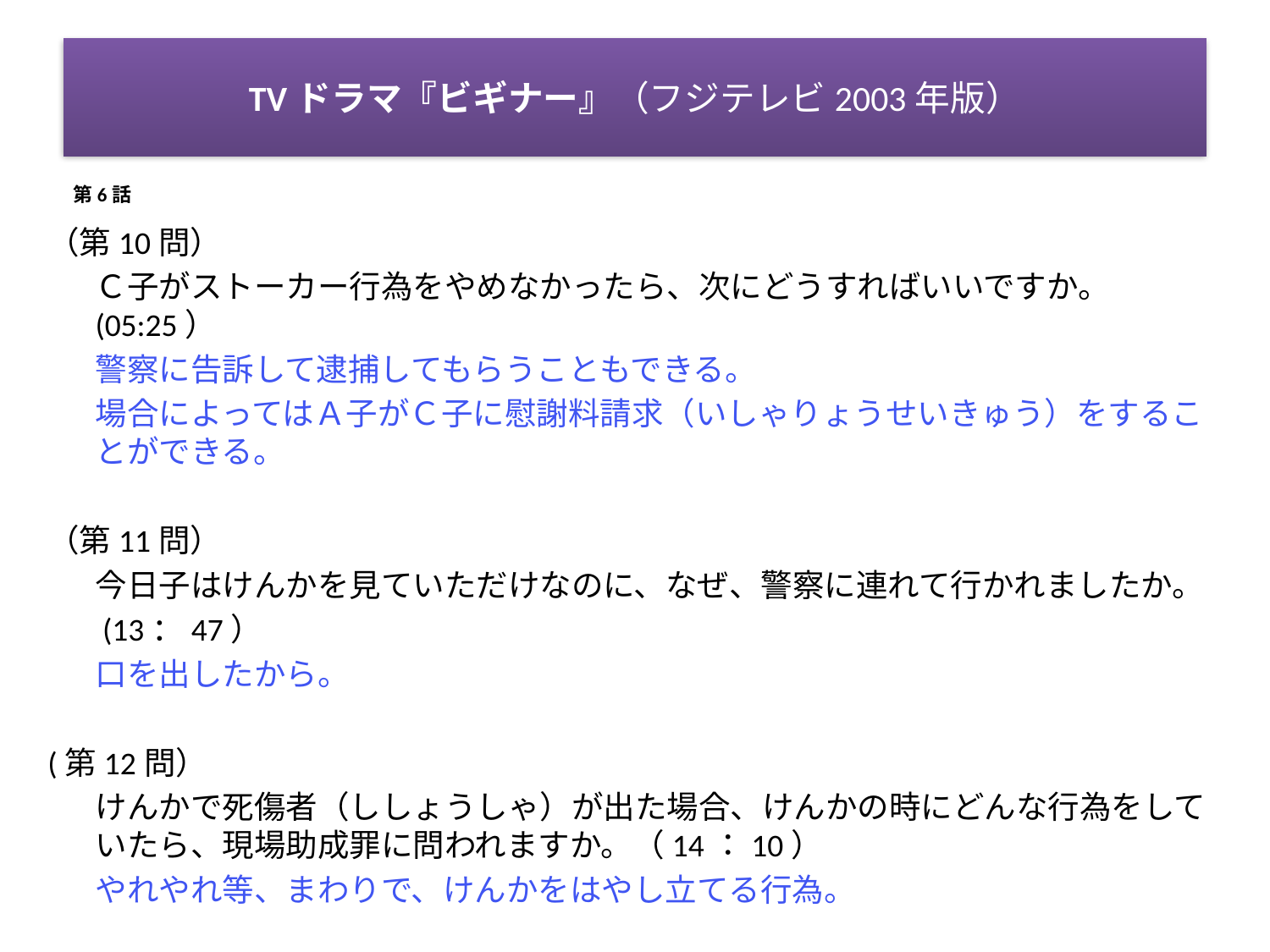

# TVドラマ『ビギナー』（フジテレビ2003年版）
第6話
（第10問）
	Ｃ子がストーカー行為をやめなかったら、次にどうすればいいですか。(05:25）
	警察に告訴して逮捕してもらうこともできる。
	場合によってはＡ子がＣ子に慰謝料請求（いしゃりょうせいきゅう）をすることができる。

（第11問）
	今日子はけんかを見ていただけなのに、なぜ、警察に連れて行かれましたか。
	 (13：47）
	口を出したから。

(第12問）
	けんかで死傷者（ししょうしゃ）が出た場合、けんかの時にどんな行為をしていたら、現場助成罪に問われますか。（14：10）
	やれやれ等、まわりで、けんかをはやし立てる行為。